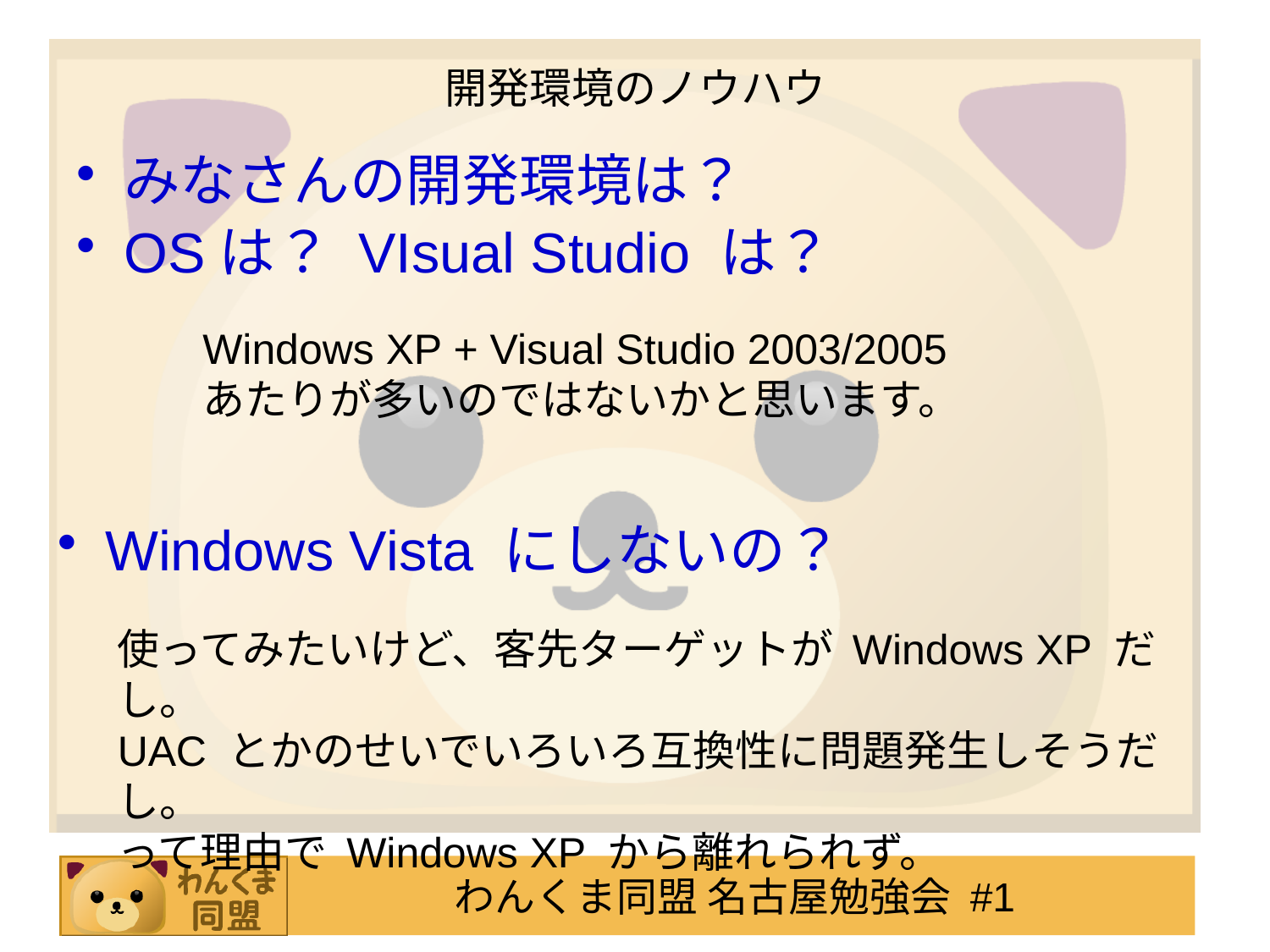

# 開発環境のノウハウ
みなさんの開発環境は？
OSは？ VIsual Studio は？
Windows XP + Visual Studio 2003/2005
あたりが多いのではないかと思います。
Windows Vista にしないの？
使ってみたいけど、客先ターゲットが Windows XP だし。
UAC とかのせいでいろいろ互換性に問題発生しそうだし。
って理由で Windows XP から離れられず。